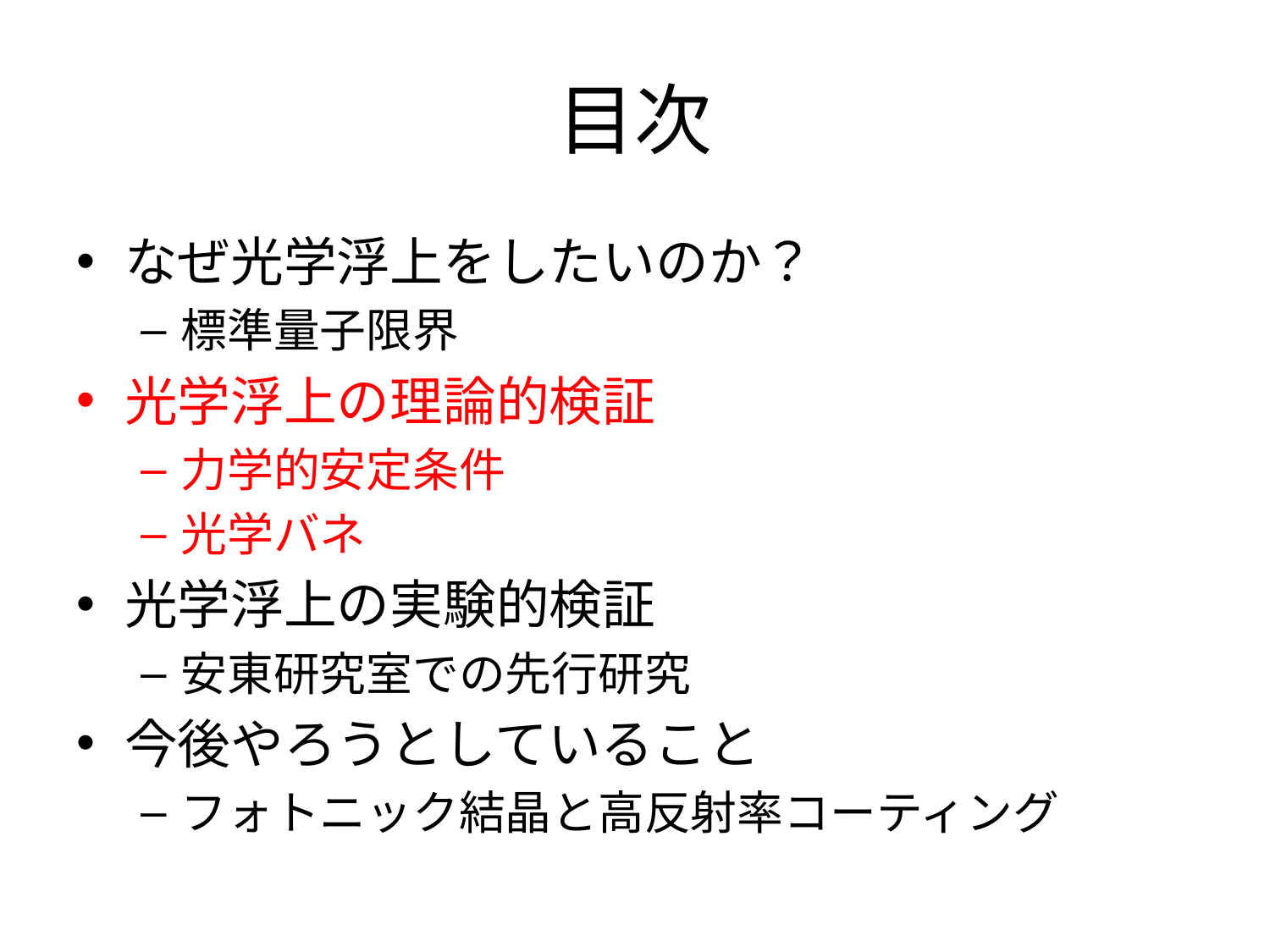

# 目次
なぜ光学浮上をしたいのか？
標準量子限界
光学浮上の理論的検証
力学的安定条件
光学バネ
光学浮上の実験的検証
安東研究室での先行研究
今後やろうとしていること
フォトニック結晶と高反射率コーティング